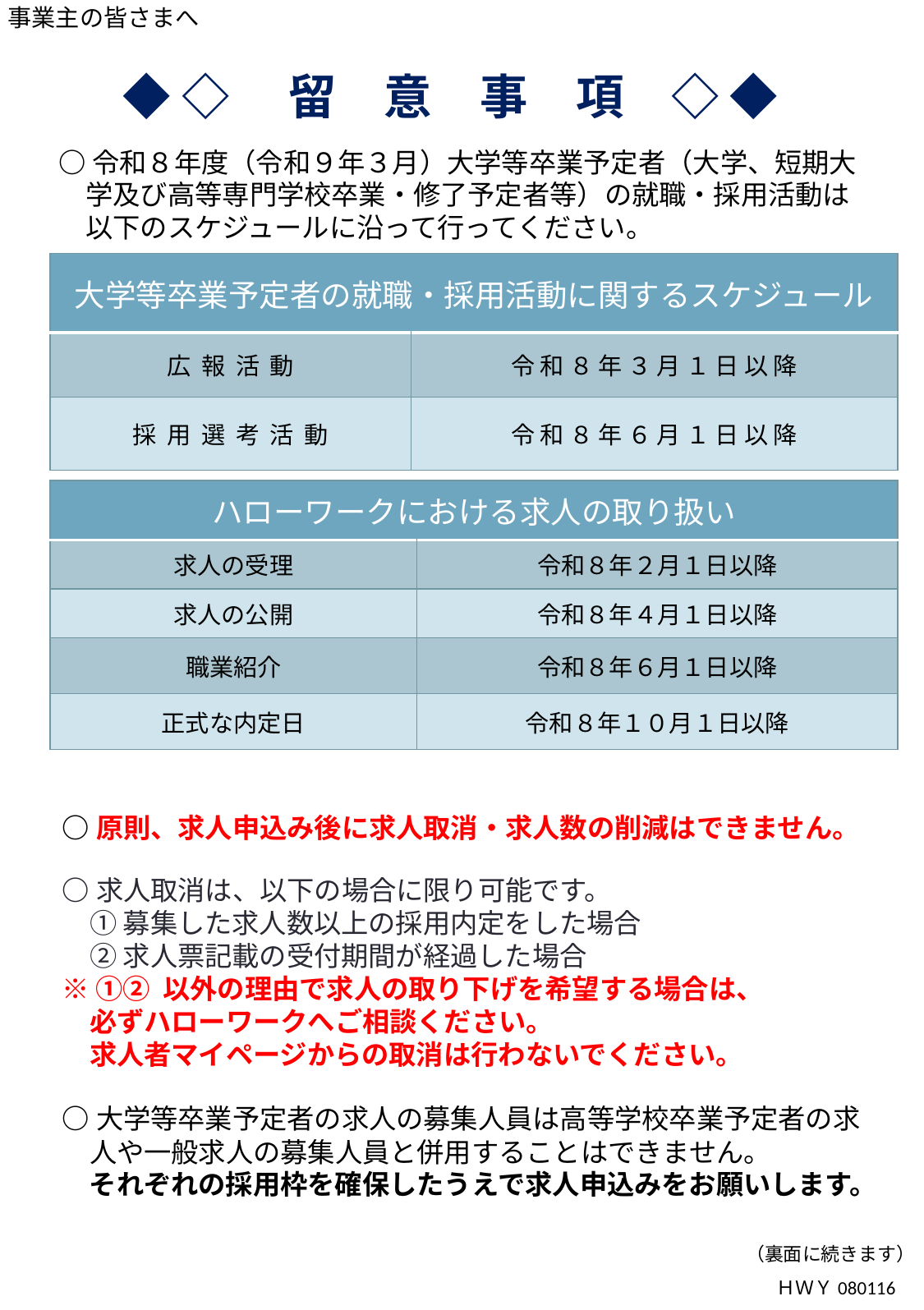

事業主の皆さまへ
◆ ◇　留　意　事　項　◇ ◆
○令和８年度（令和９年３月）大学等卒業予定者（大学、短期大
　学及び高等専門学校卒業・修了予定者等）の就職・採用活動は
　以下のスケジュールに沿って行ってください。
| 大学等卒業予定者の就職・採用活動に関するスケジュール |  |
| --- | --- |
| 広報活動 | 令和８年３月１日以降 |
| 採用選考活動 | 令和８年６月１日以降 |
| ハローワークにおける求人の取り扱い |  |
| --- | --- |
| 求人の受理 | 令和８年２月１日以降 |
| 求人の公開 | 令和８年４月１日以降 |
| 職業紹介 | 令和８年６月１日以降 |
| 正式な内定日 | 令和８年１０月１日以降 |
○原則、求人申込み後に求人取消・求人数の削減はできません。
○求人取消は、以下の場合に限り可能です。
　① 募集した求人数以上の採用内定をした場合
　② 求人票記載の受付期間が経過した場合
※ ①② 以外の理由で求人の取り下げを希望する場合は、
　必ずハローワークへご相談ください。
　求人者マイページからの取消は行わないでください。
○大学等卒業予定者の求人の募集人員は高等学校卒業予定者の求
　人や一般求人の募集人員と併用することはできません。
　それぞれの採用枠を確保したうえで求人申込みをお願いします。
（裏面に続きます）
ＨＷＹ080116